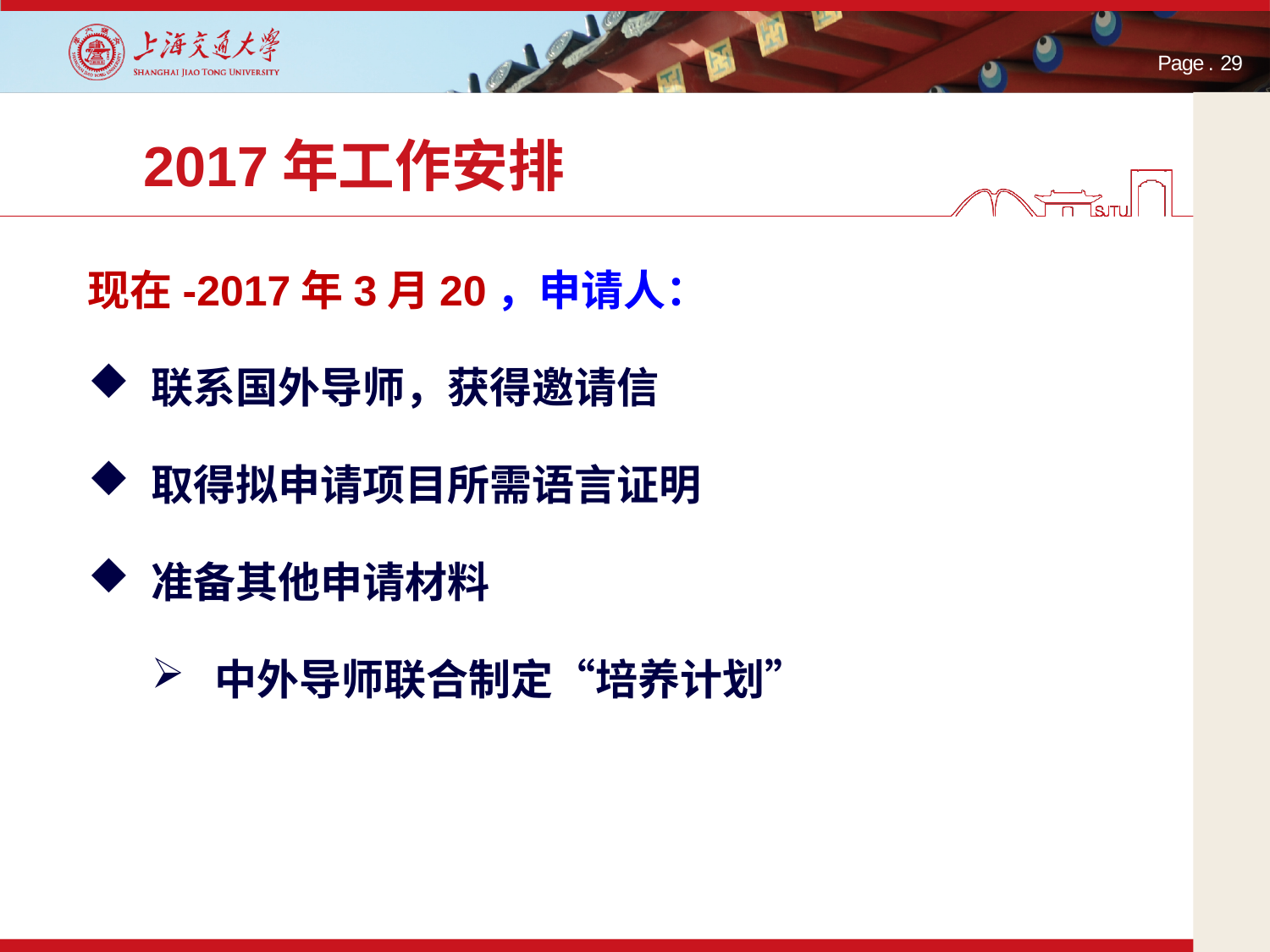

# 2017年工作安排
现在-2017年3月20，申请人：
联系国外导师，获得邀请信
取得拟申请项目所需语言证明
准备其他申请材料
中外导师联合制定“培养计划”